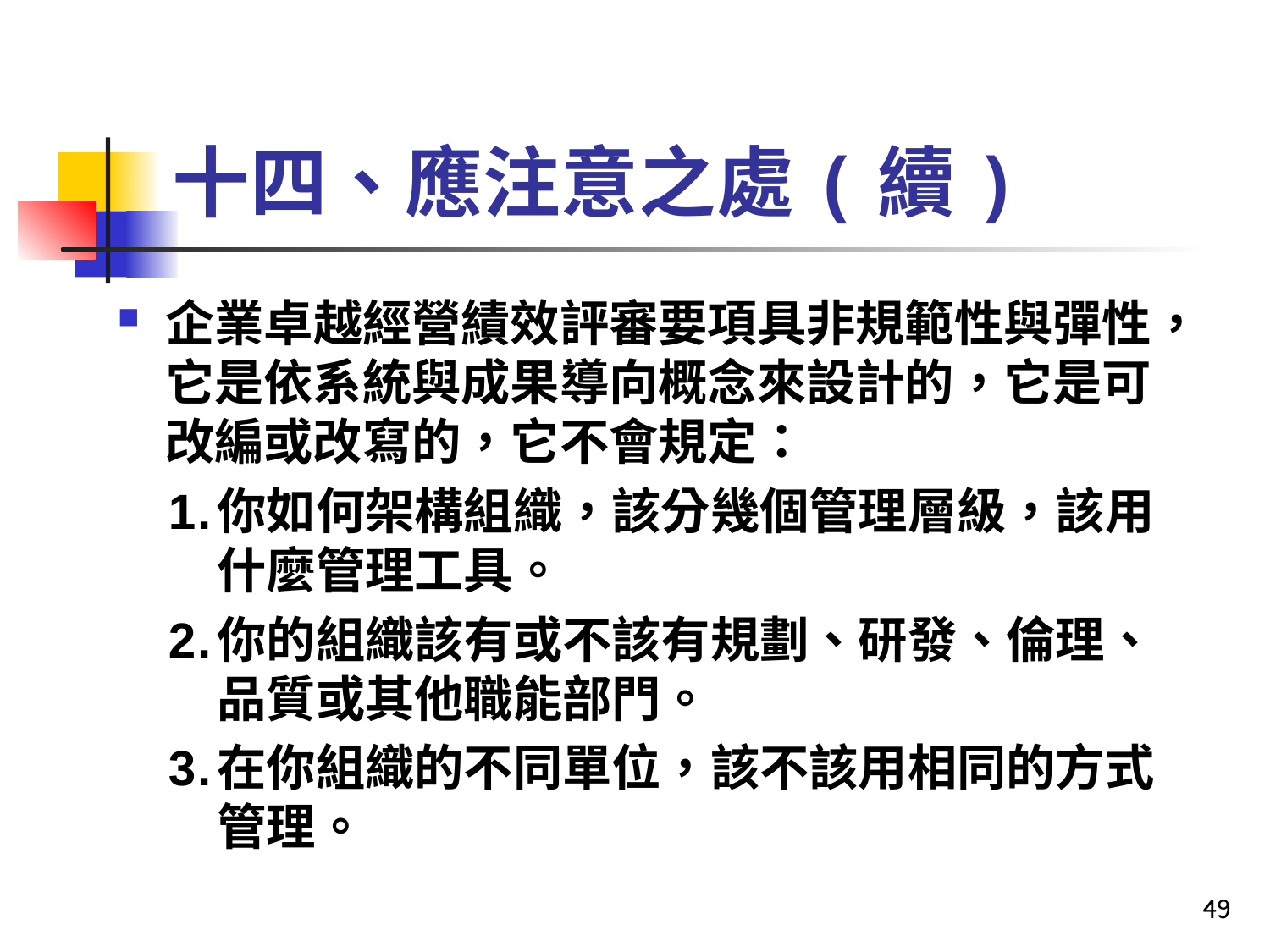

# 十四、應注意之處(續)
企業卓越經營績效評審要項具非規範性與彈性，它是依系統與成果導向概念來設計的，它是可改編或改寫的，它不會規定：
你如何架構組織，該分幾個管理層級，該用什麼管理工具。
你的組織該有或不該有規劃、研發、倫理、品質或其他職能部門。
在你組織的不同單位，該不該用相同的方式管理。

49